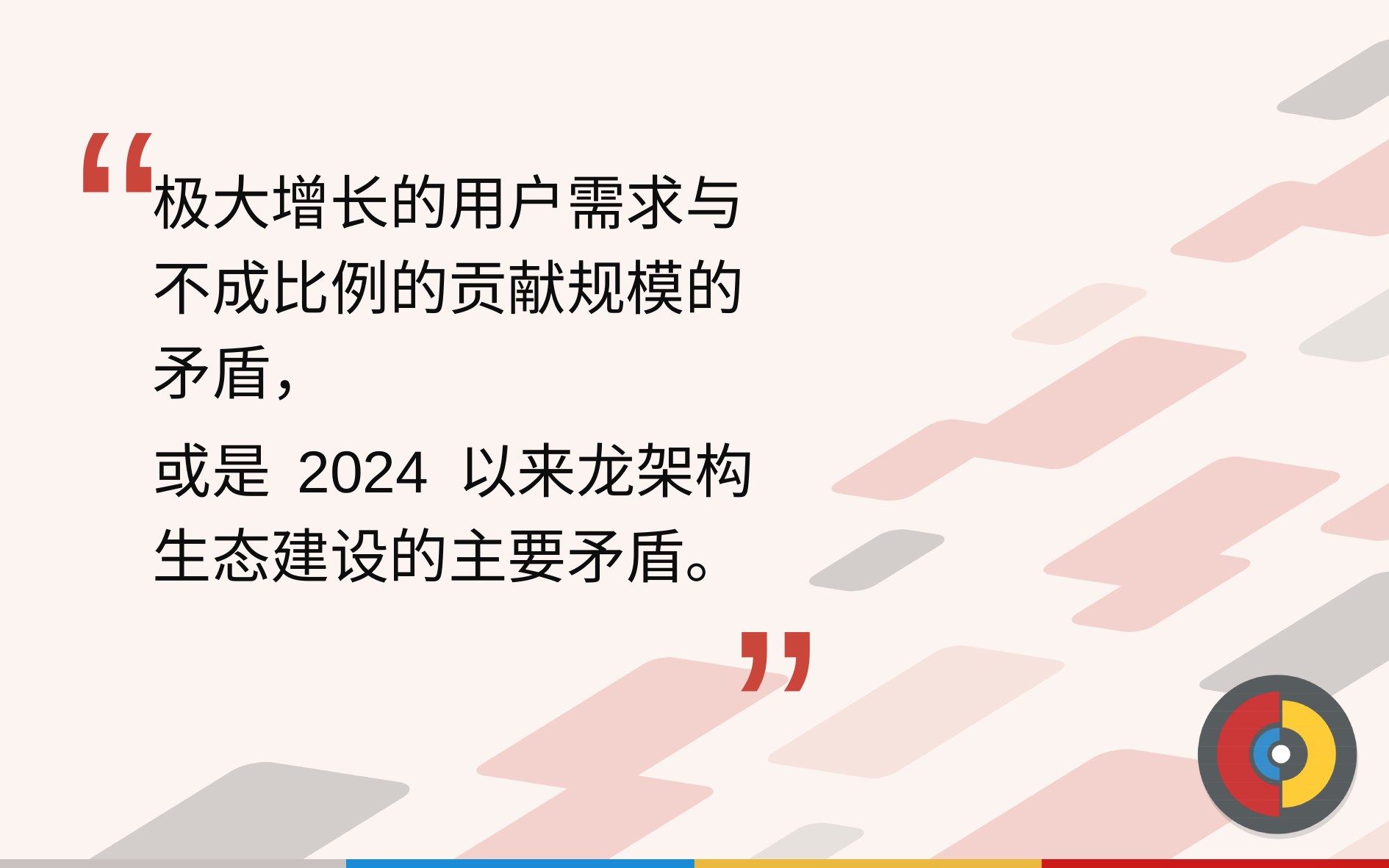

极大增长的用户需求与不成比例的贡献规模的矛盾，
或是 2024 以来龙架构
生态建设的主要矛盾。